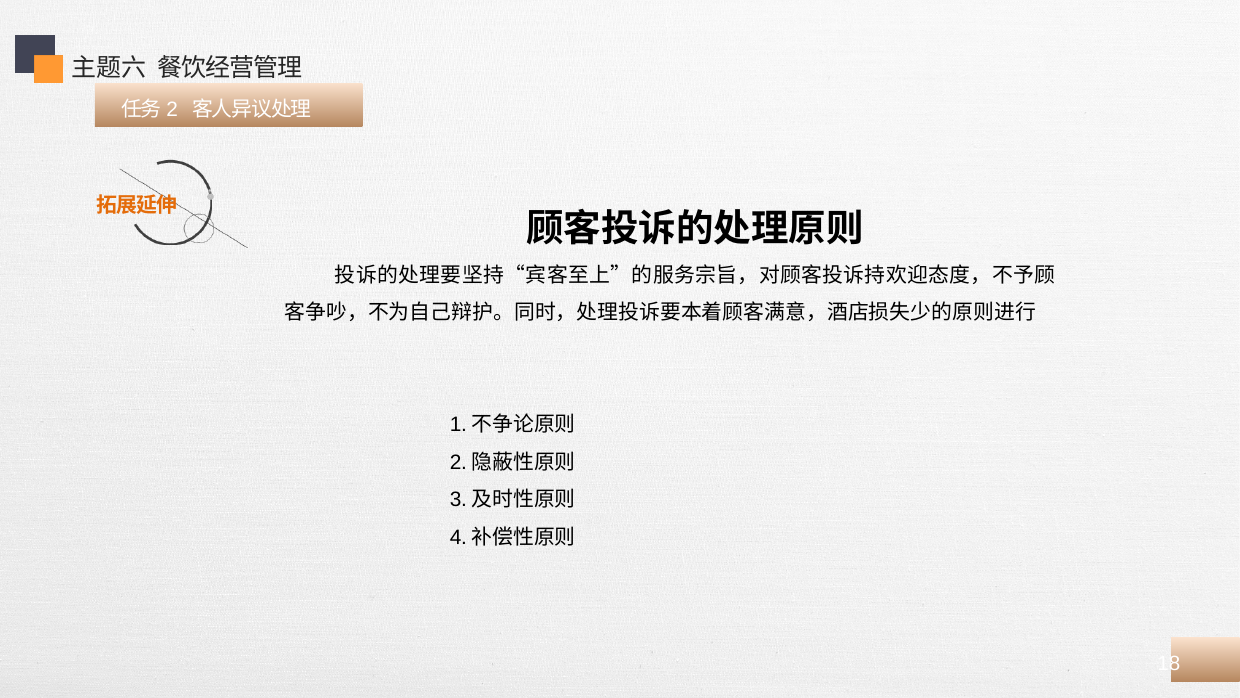

主题六  餐饮经营管理

 任务2  客人异议处理
顾客投诉的处理原则
投诉的处理要坚持“宾客至上”的服务宗旨，对顾客投诉持欢迎态度，不予顾客争吵，不为自己辩护。同时，处理投诉要本着顾客满意，酒店损失少的原则进行

                    1.不争论原则
                    2.隐蔽性原则
                    3.及时性原则
                    4.补偿性原则